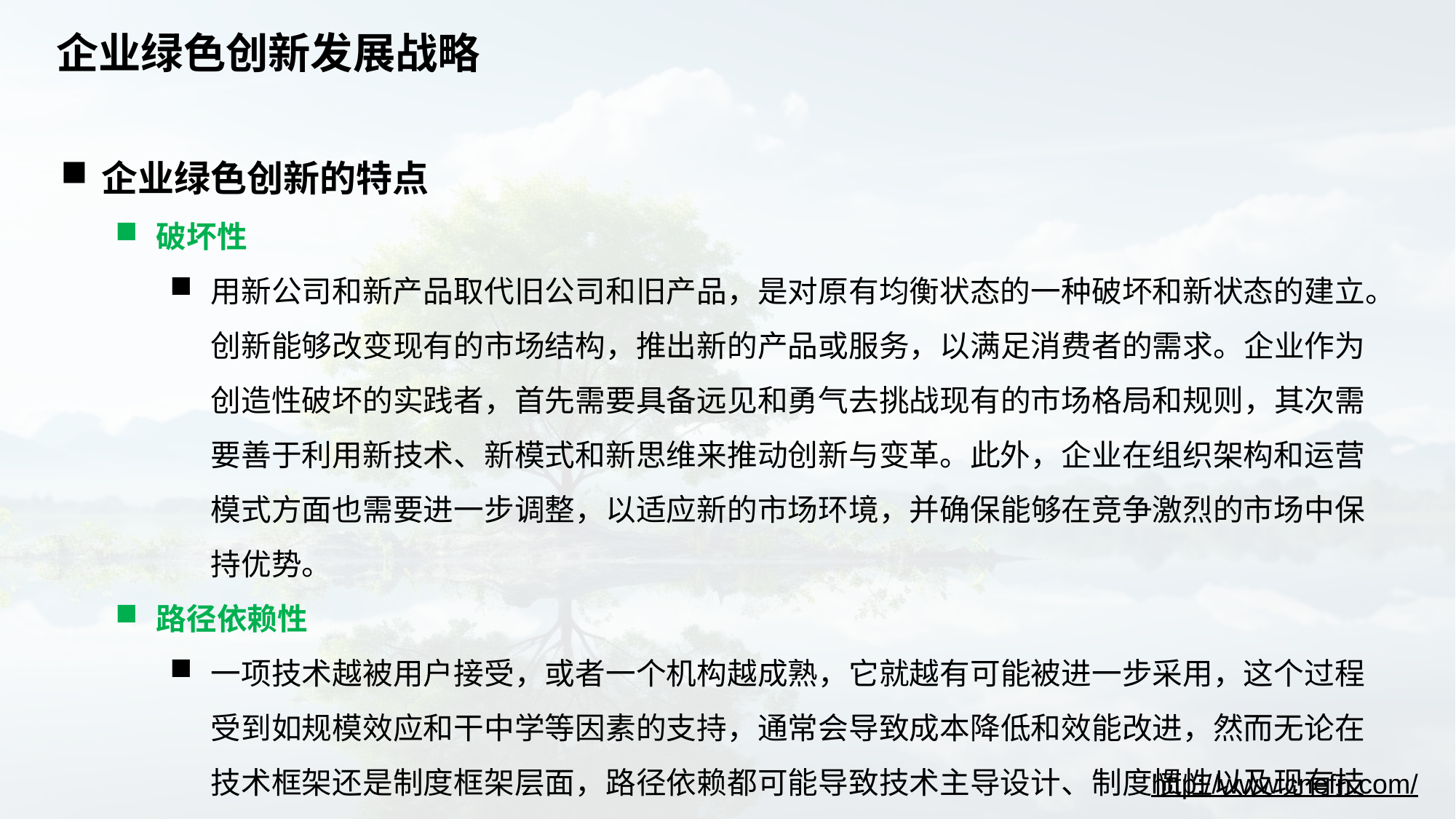

# 企业绿色创新发展战略
企业绿色创新的特点
破坏性
用新公司和新产品取代旧公司和旧产品，是对原有均衡状态的一种破坏和新状态的建立。创新能够改变现有的市场结构，推出新的产品或服务，以满足消费者的需求。企业作为创造性破坏的实践者，首先需要具备远见和勇气去挑战现有的市场格局和规则，其次需要善于利用新技术、新模式和新思维来推动创新与变革。此外，企业在组织架构和运营模式方面也需要进一步调整，以适应新的市场环境，并确保能够在竞争激烈的市场中保持优势。
路径依赖性
一项技术越被用户接受，或者一个机构越成熟，它就越有可能被进一步采用，这个过程受到如规模效应和干中学等因素的支持，通常会导致成本降低和效能改进，然而无论在技术框架还是制度框架层面，路径依赖都可能导致技术主导设计、制度惯性以及现有技术与制度的“锁定”。